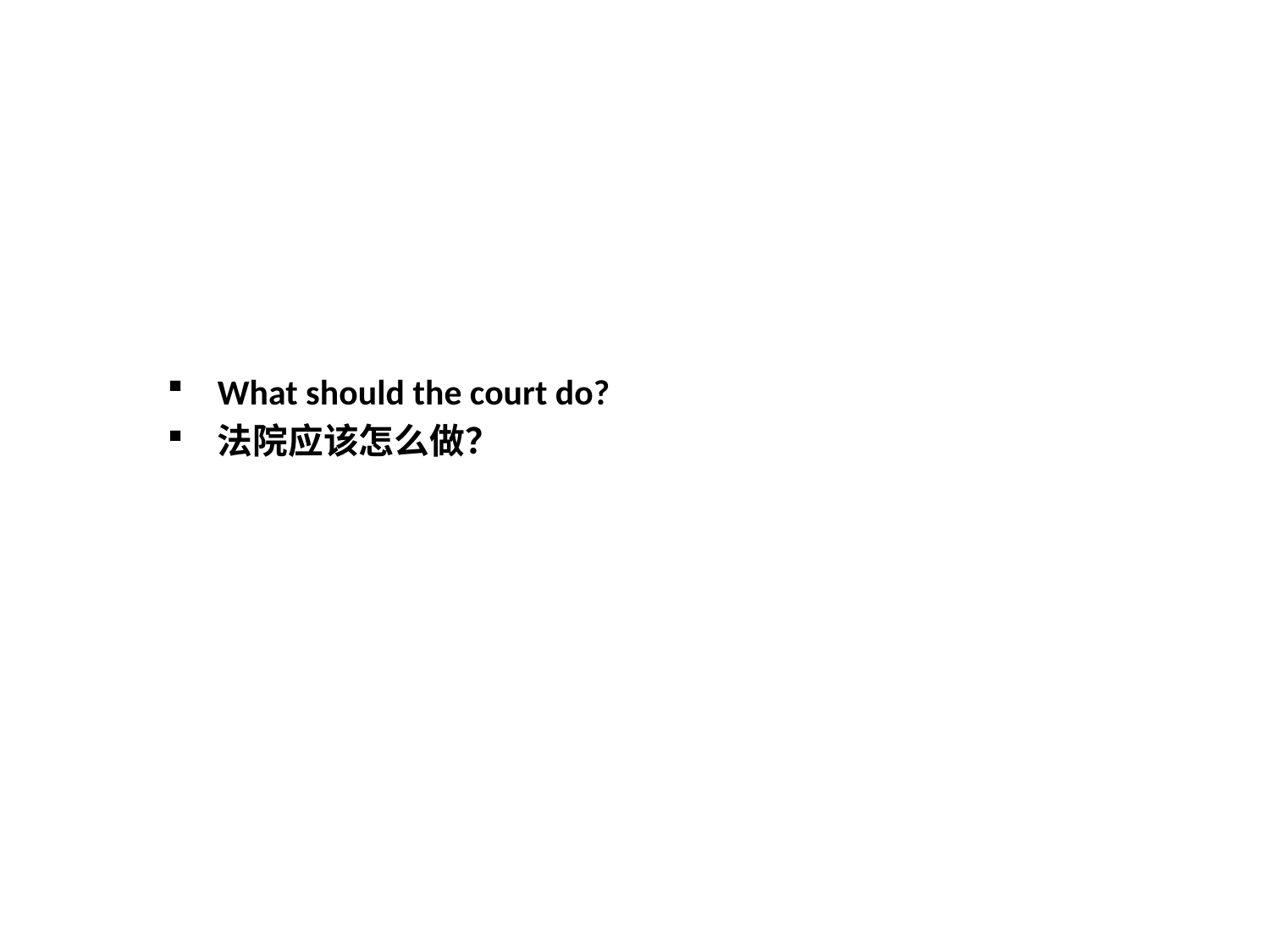

What should the court do?
法院应该怎么做？
9